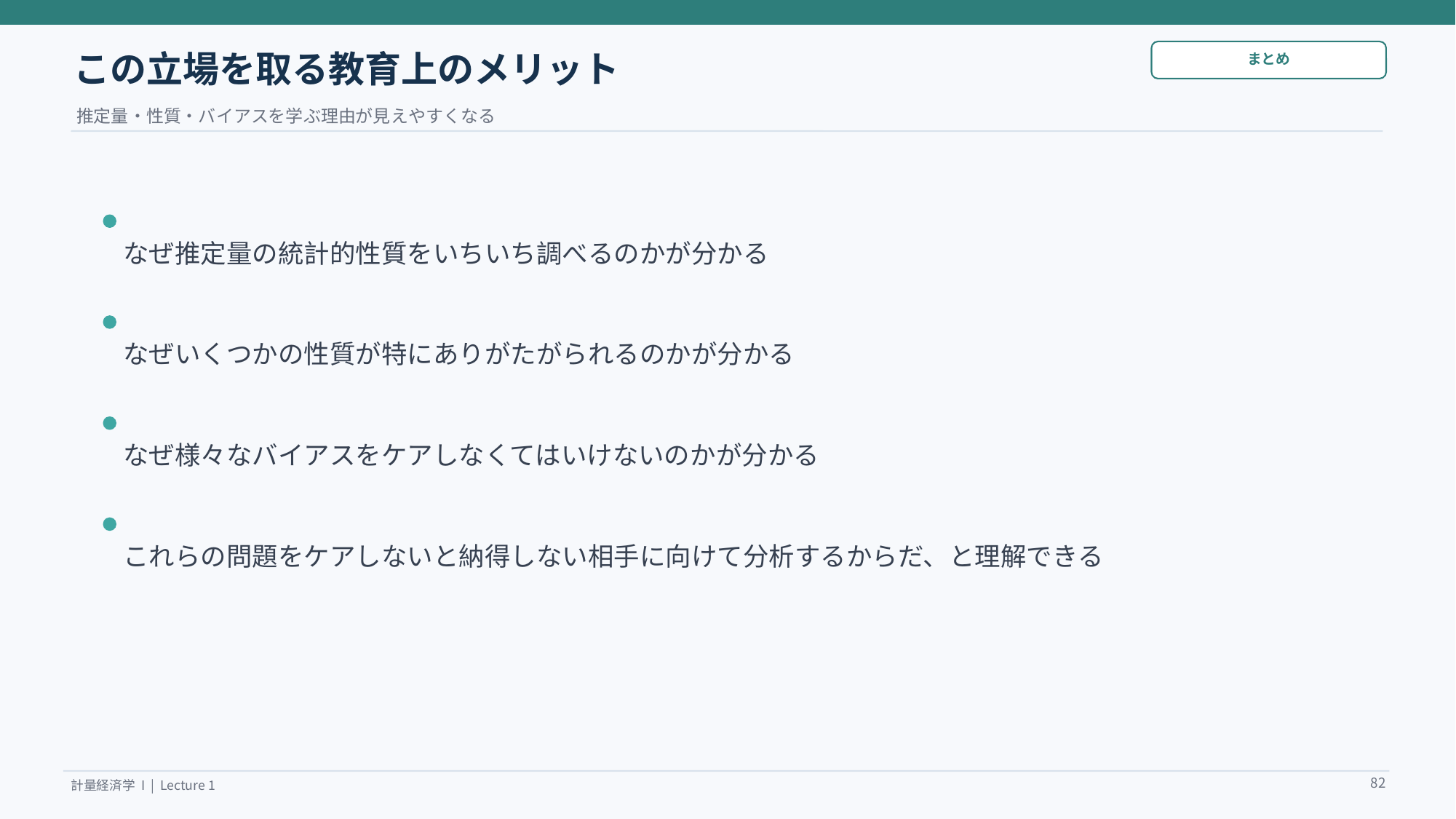

この立場を取る教育上のメリット

まとめ
推定量・性質・バイアスを学ぶ理由が見えやすくなる

なぜ推定量の統計的性質をいちいち調べるのかが分かる

なぜいくつかの性質が特にありがたがられるのかが分かる

なぜ様々なバイアスをケアしなくてはいけないのかが分かる

これらの問題をケアしないと納得しない相手に向けて分析するからだ、と理解できる

82
計量経済学 I  |  Lecture 1